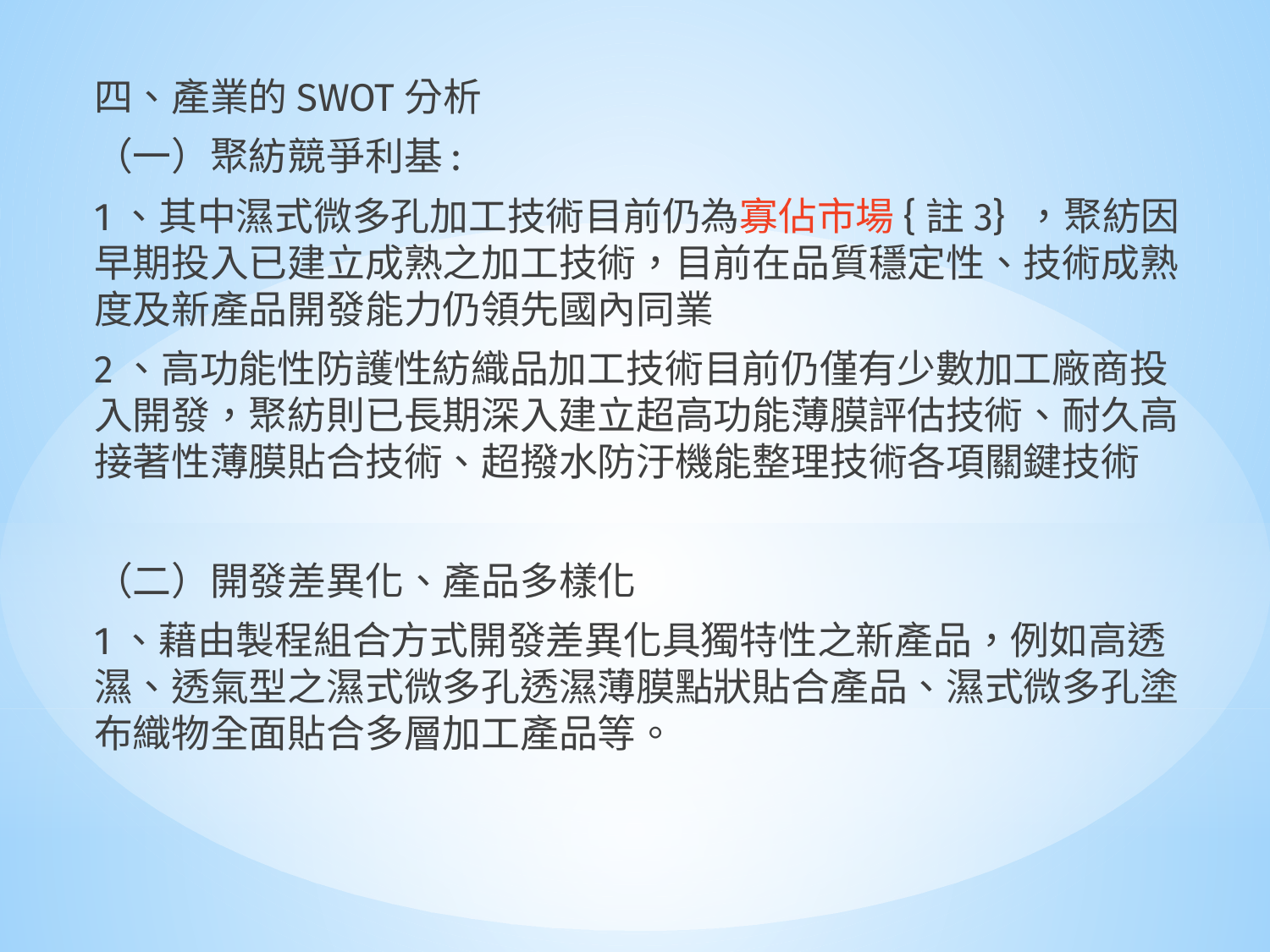

四、產業的SWOT分析
（一）聚紡競爭利基:
1、其中濕式微多孔加工技術目前仍為寡佔市場{註3} ，聚紡因早期投入已建立成熟之加工技術，目前在品質穩定性、技術成熟度及新產品開發能力仍領先國內同業
2、高功能性防護性紡織品加工技術目前仍僅有少數加工廠商投入開發，聚紡則已長期深入建立超高功能薄膜評估技術、耐久高接著性薄膜貼合技術、超撥水防汙機能整理技術各項關鍵技術

（二）開發差異化、產品多樣化
1、藉由製程組合方式開發差異化具獨特性之新產品，例如高透濕、透氣型之濕式微多孔透濕薄膜點狀貼合產品、濕式微多孔塗布織物全面貼合多層加工產品等。